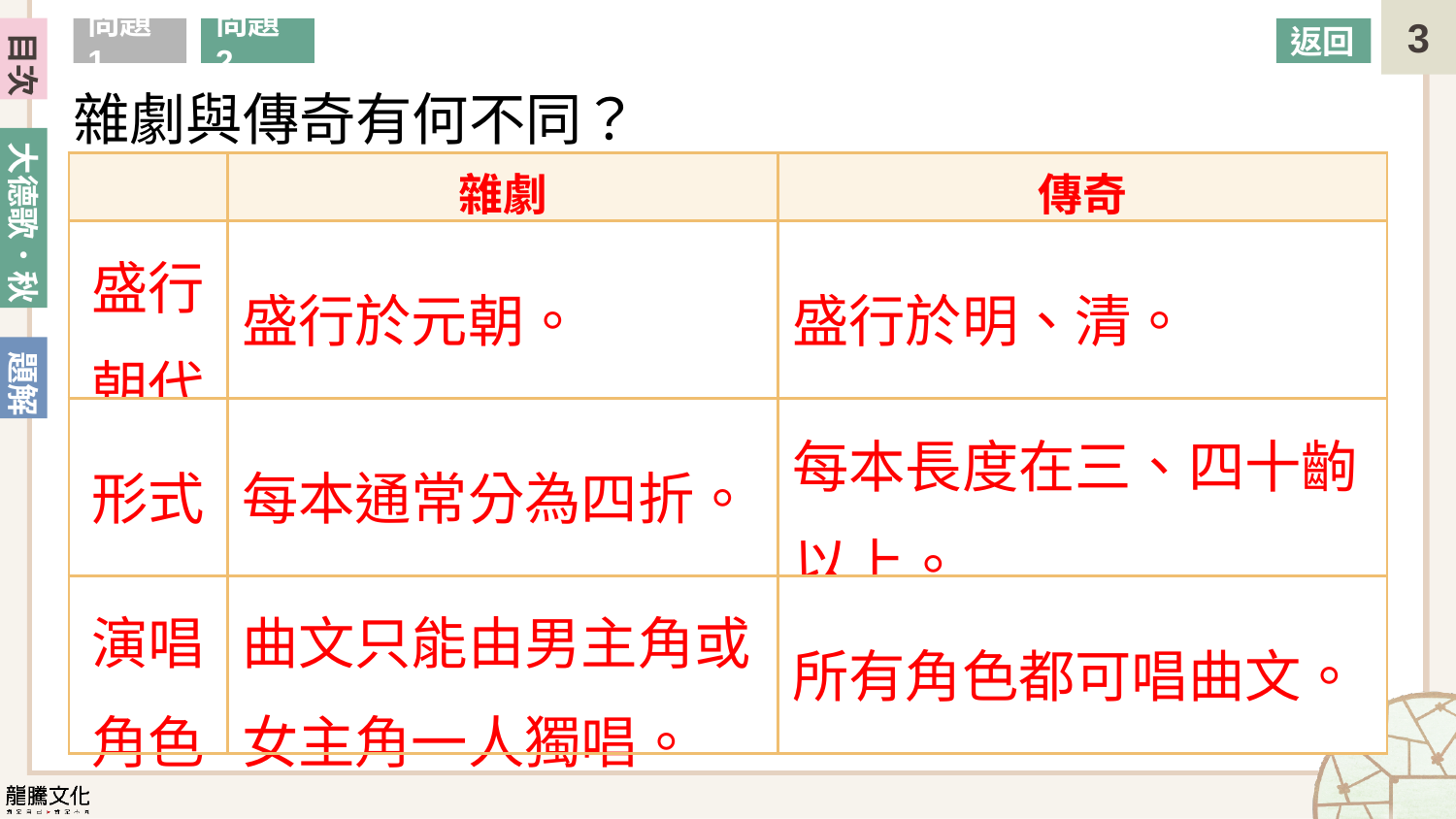

問題1
問題2
返回
雜劇與傳奇有何不同？
|  | 雜劇 | 傳奇 |
| --- | --- | --- |
| 盛行朝代 | 盛行於元朝。 | 盛行於明、清。 |
| 形式 | 每本通常分為四折。 | 每本長度在三、四十齣以上。 |
| 演唱角色 | 曲文只能由男主角或女主角一人獨唱。 | 所有角色都可唱曲文。 |